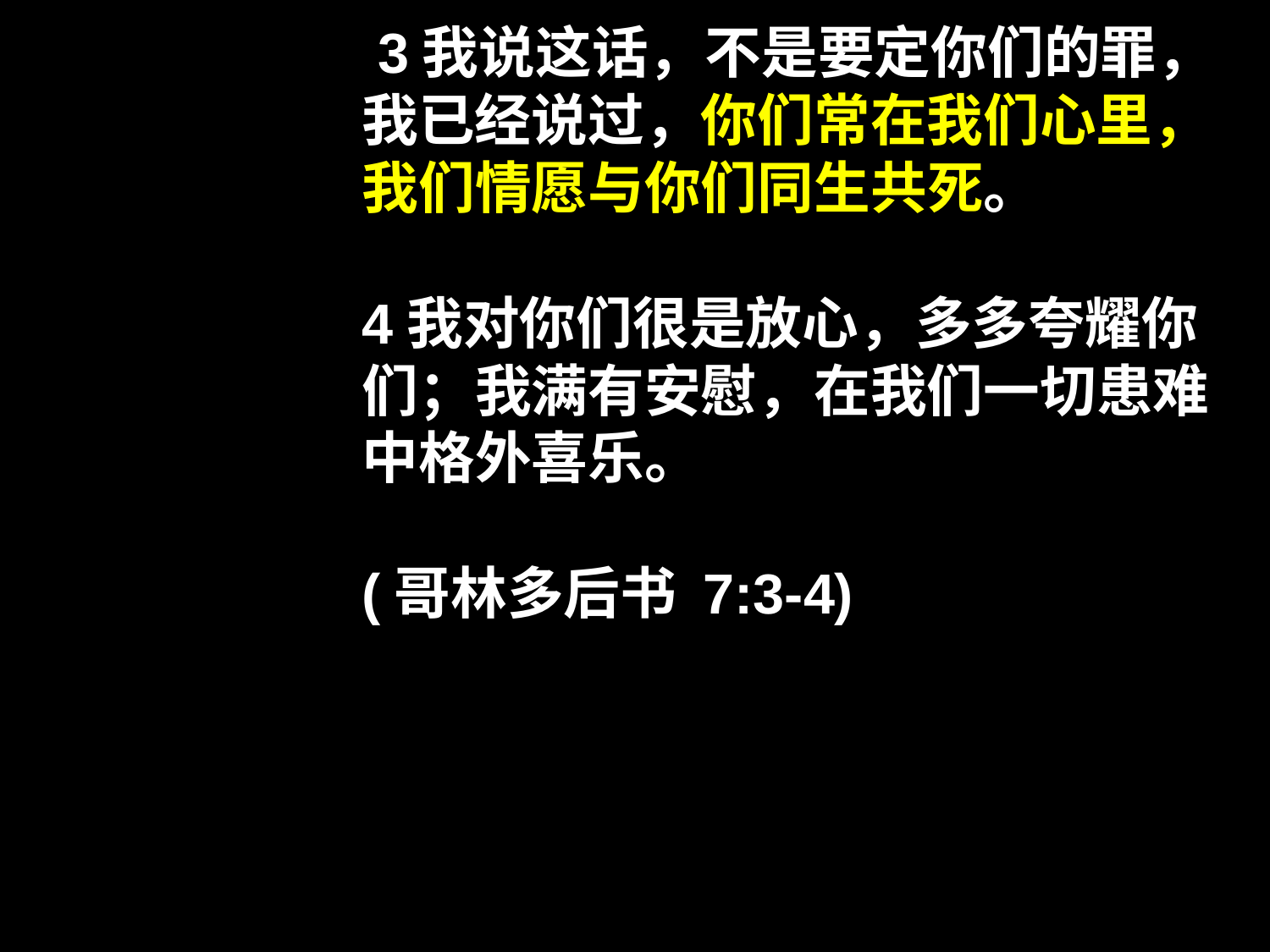

# 3我说这话，不是要定你们的罪，我已经说过，你们常在我们心里，我们情愿与你们同生共死。  4我对你们很是放心，多多夸耀你们；我满有安慰，在我们一切患难中格外喜乐。 (哥林多后书 7:3-4)